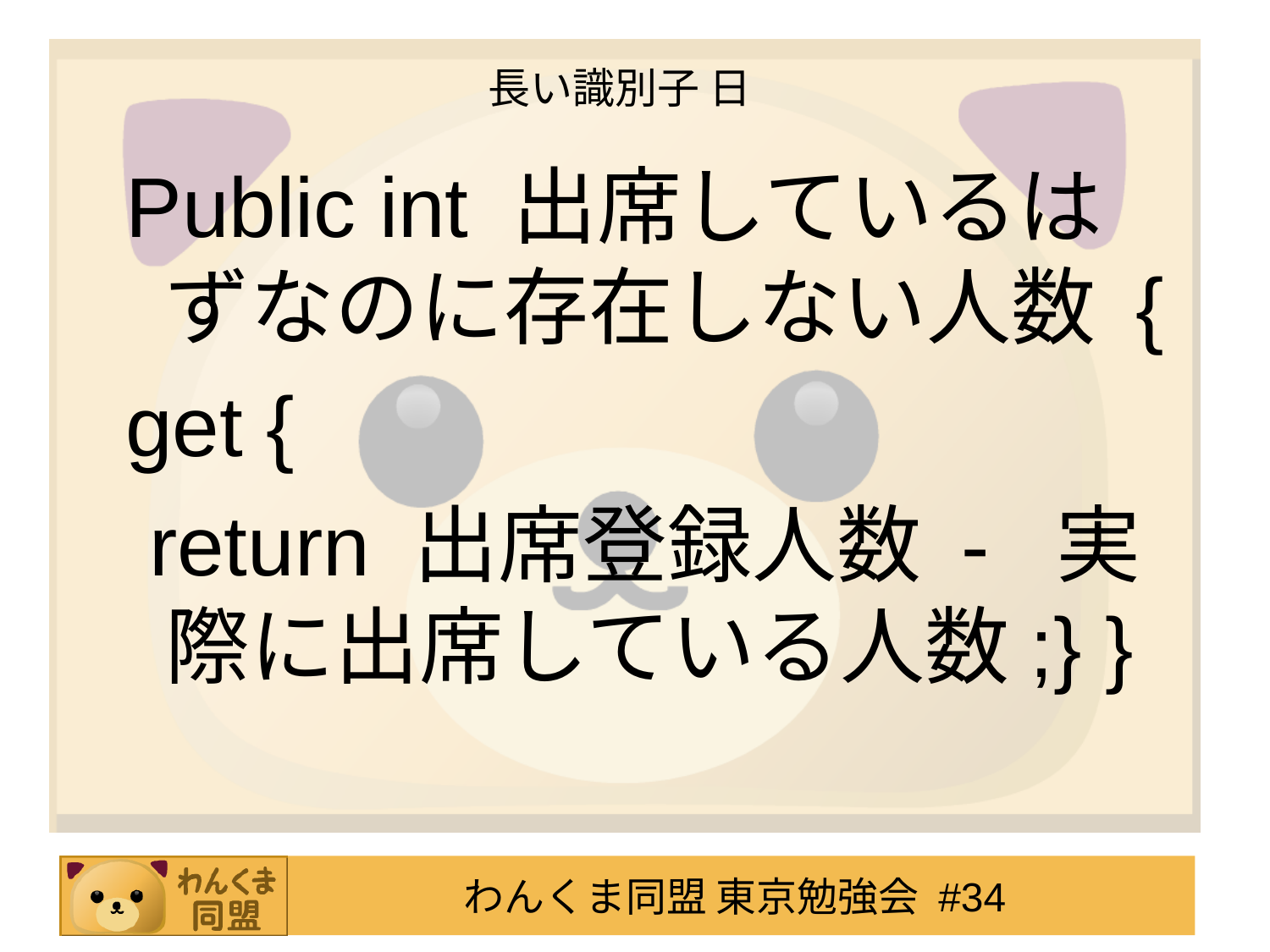

# 長い識別子 日
Public int 出席しているはずなのに存在しない人数 {
get {
 return 出席登録人数 -  実際に出席している人数;} }